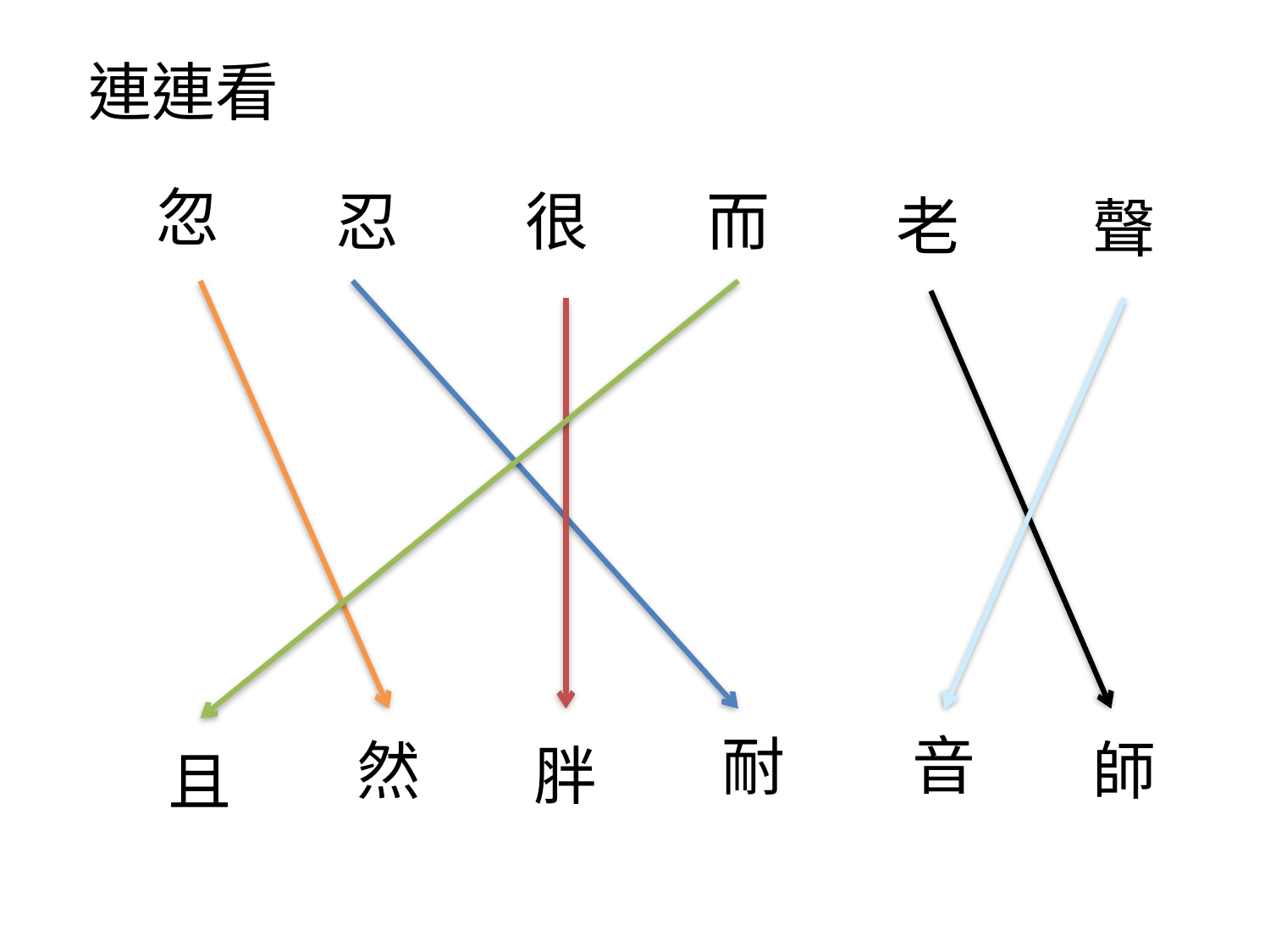

連連看
忽
忍
很
而
老
聲
音
耐
師
然
胖
且